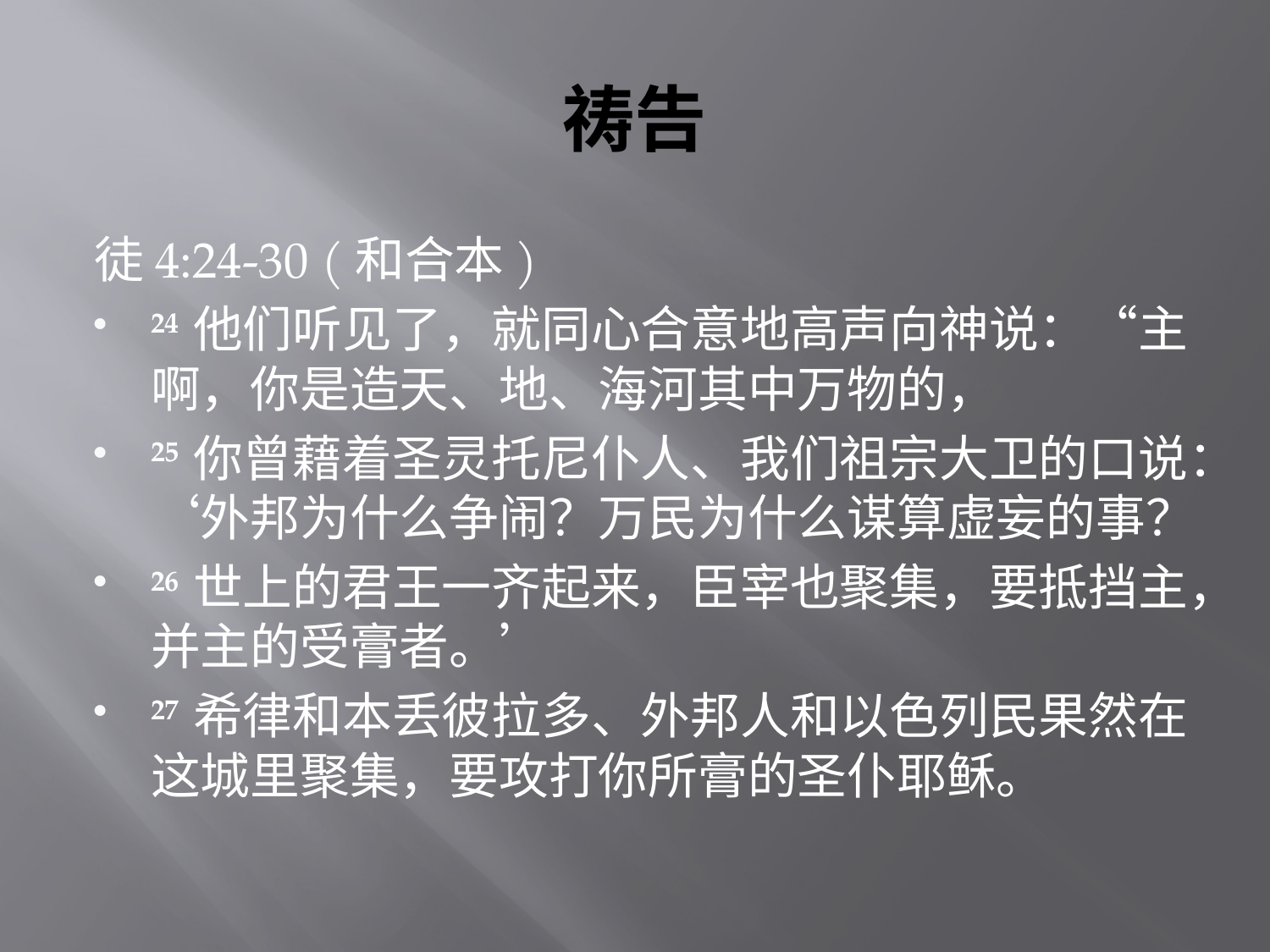

# 祷告
徒4:24-30 (和合本)
24 他们听见了，就同心合意地高声向神说：“主啊，你是造天、地、海河其中万物的，
25 你曾藉着圣灵托尼仆人、我们祖宗大卫的口说：‘外邦为什么争闹？万民为什么谋算虚妄的事？
26 世上的君王一齐起来，臣宰也聚集，要抵挡主，并主的受膏者。’
27 希律和本丢彼拉多、外邦人和以色列民果然在这城里聚集，要攻打你所膏的圣仆耶稣。